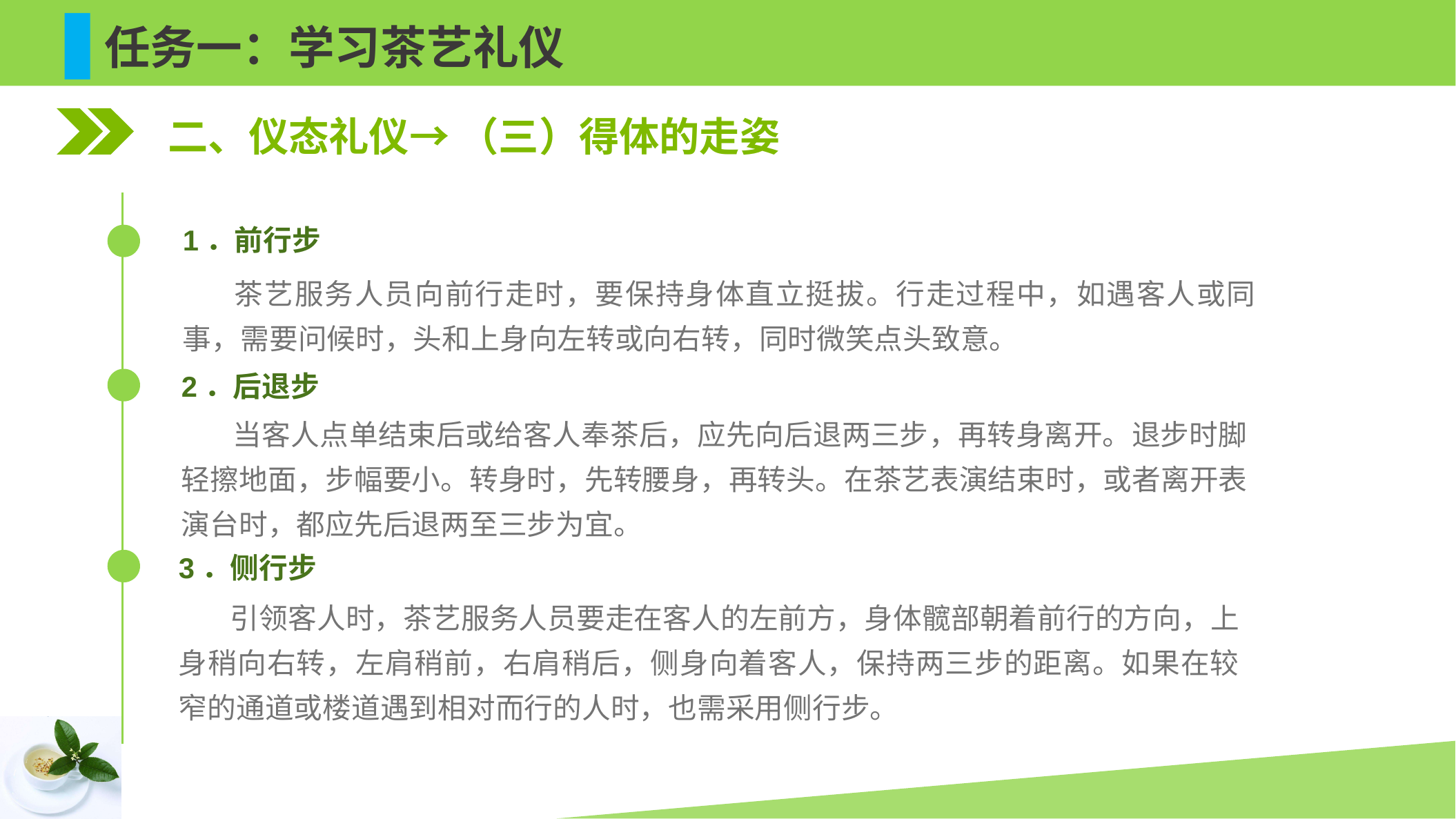

任务一：学习茶艺礼仪
二、仪态礼仪→ （三）得体的走姿

1．前行步

茶艺服务人员向前行走时，要保持身体直立挺拔。行走过程中，如遇客人或同事，需要问候时，头和上身向左转或向右转，同时微笑点头致意。
2．后退步

当客人点单结束后或给客人奉茶后，应先向后退两三步，再转身离开。退步时脚轻擦地面，步幅要小。转身时，先转腰身，再转头。在茶艺表演结束时，或者离开表演台时，都应先后退两至三步为宜。
3．侧行步

引领客人时，茶艺服务人员要走在客人的左前方，身体髋部朝着前行的方向，上身稍向右转，左肩稍前，右肩稍后，侧身向着客人，保持两三步的距离。如果在较窄的通道或楼道遇到相对而行的人时，也需采用侧行步。